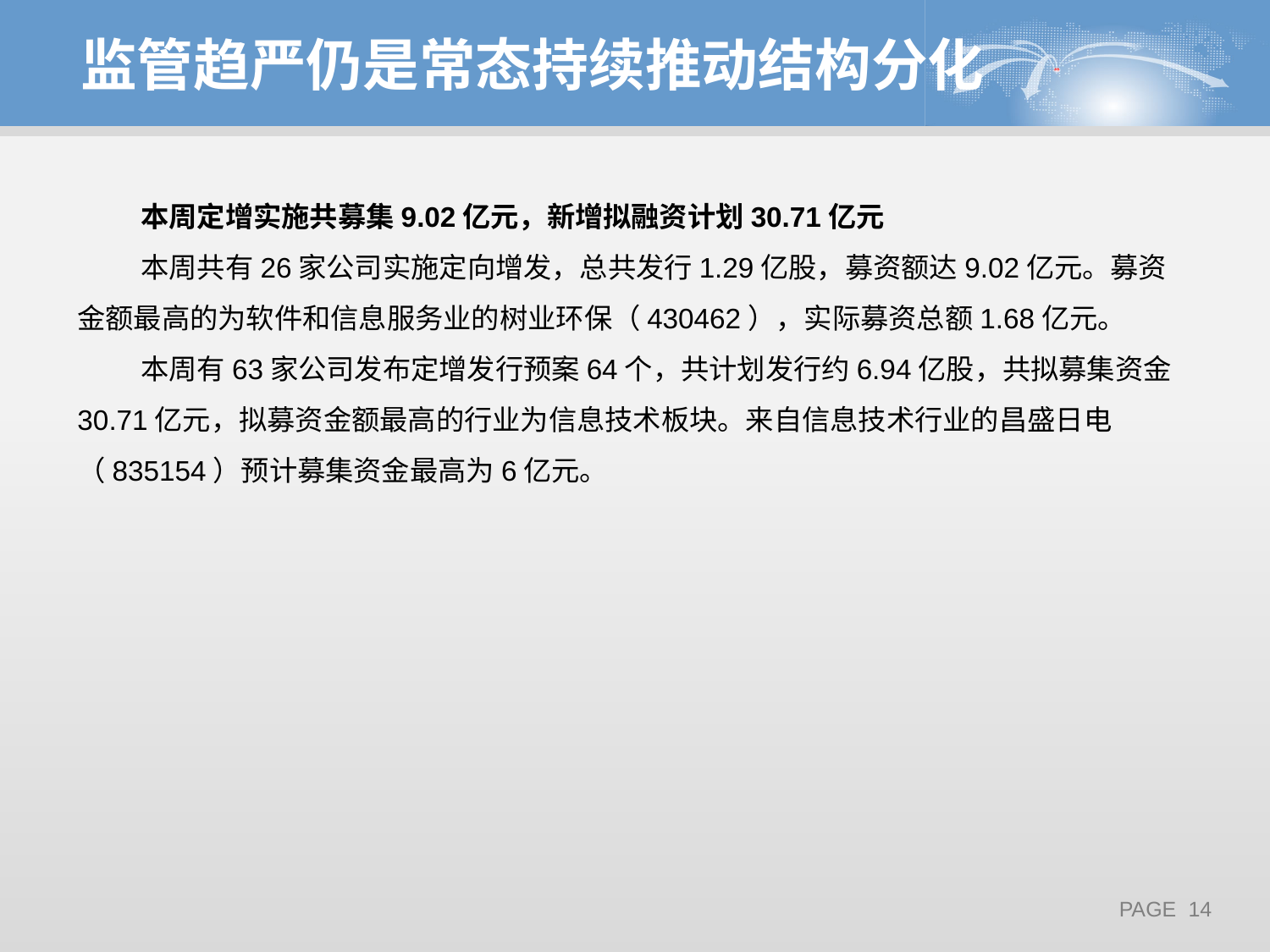

监管趋严仍是常态持续推动结构分化
本周定增实施共募集9.02亿元，新增拟融资计划30.71亿元
本周共有26家公司实施定向增发，总共发行1.29亿股，募资额达9.02亿元。募资金额最高的为软件和信息服务业的树业环保（430462），实际募资总额1.68亿元。
本周有63家公司发布定增发行预案64个，共计划发行约6.94亿股，共拟募集资金30.71亿元，拟募资金额最高的行业为信息技术板块。来自信息技术行业的昌盛日电（835154）预计募集资金最高为6亿元。